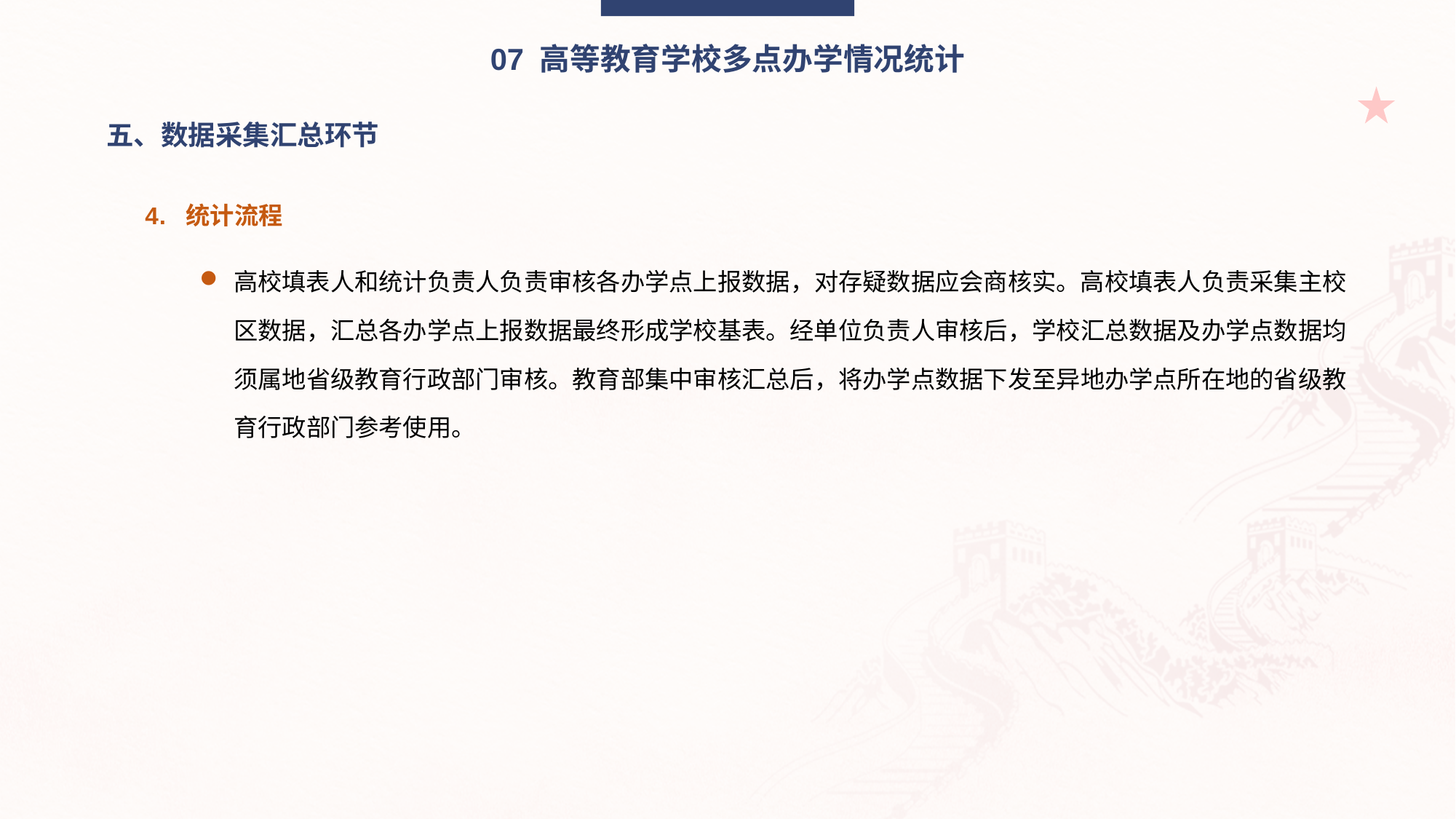

07 高等教育学校多点办学情况统计
五、数据采集汇总环节
统计流程
高校填表人和统计负责人负责审核各办学点上报数据，对存疑数据应会商核实。高校填表人负责采集主校区数据，汇总各办学点上报数据最终形成学校基表。经单位负责人审核后，学校汇总数据及办学点数据均须属地省级教育行政部门审核。教育部集中审核汇总后，将办学点数据下发至异地办学点所在地的省级教育行政部门参考使用。